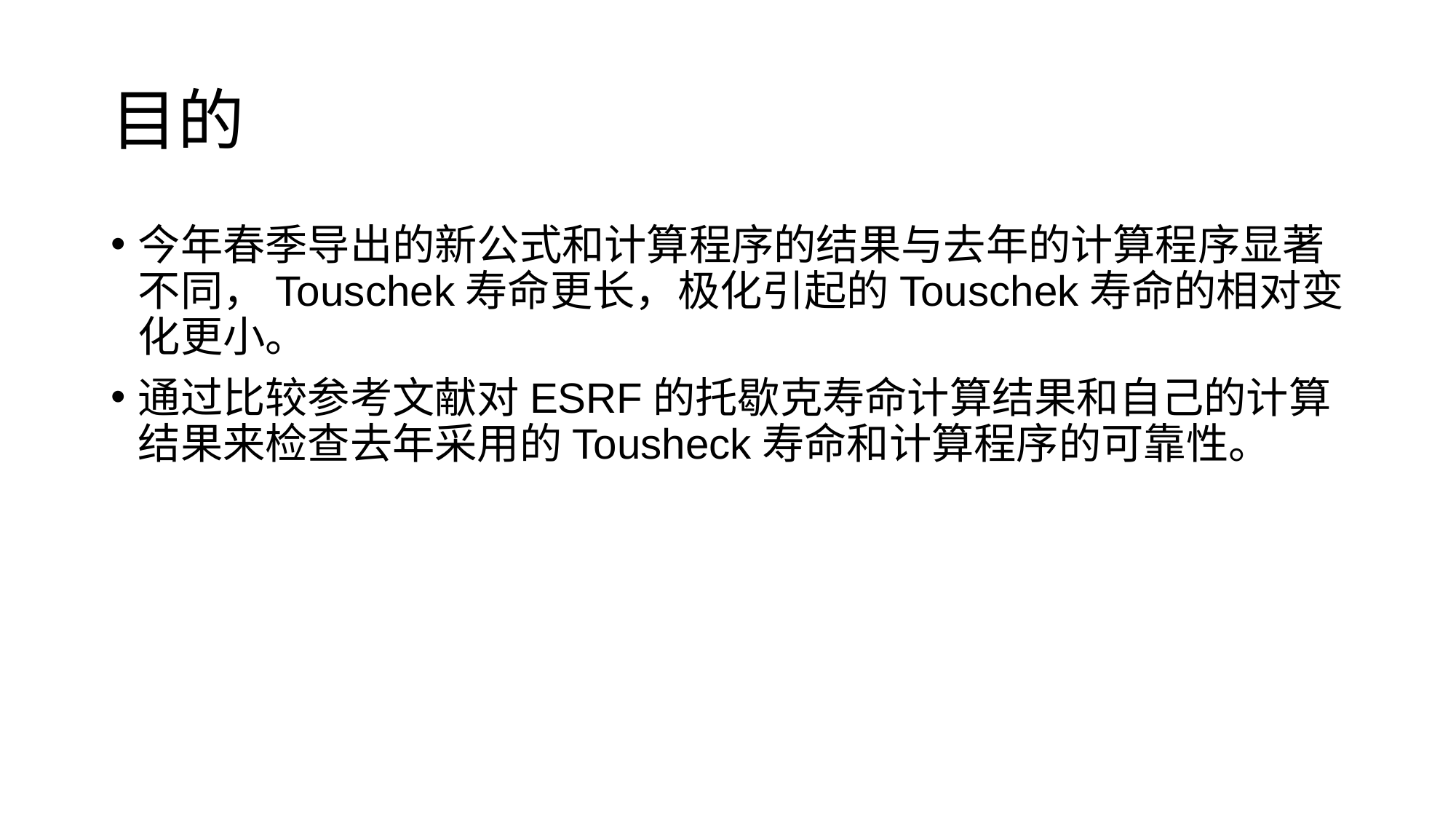

# 目的
今年春季导出的新公式和计算程序的结果与去年的计算程序显著不同，Touschek寿命更长，极化引起的Touschek寿命的相对变化更小。
通过比较参考文献对ESRF的托歇克寿命计算结果和自己的计算结果来检查去年采用的Tousheck寿命和计算程序的可靠性。